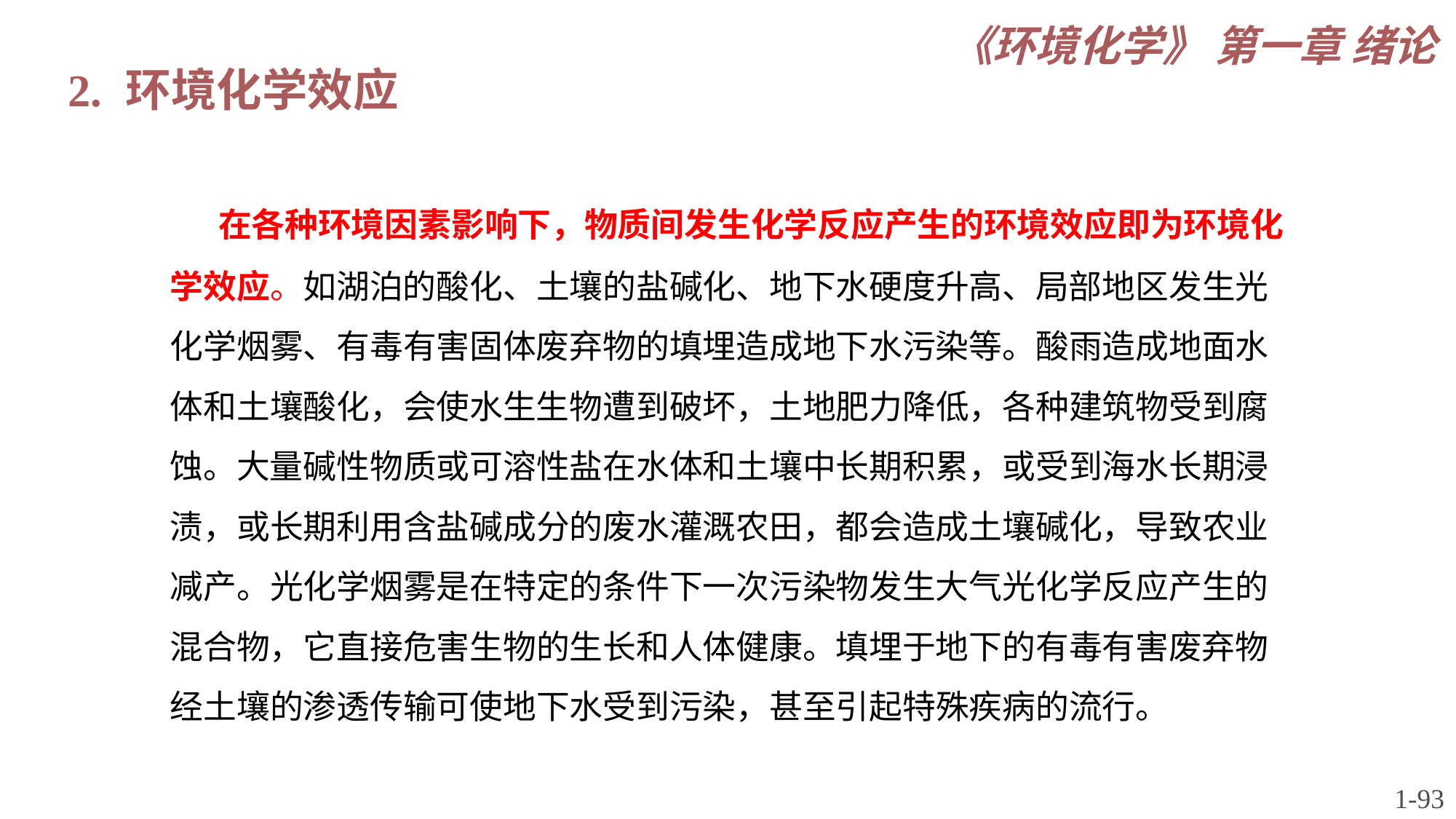

《环境化学》 第一章 绪论
2. 环境化学效应
    在各种环境因素影响下，物质间发生化学反应产生的环境效应即为环境化学效应。如湖泊的酸化、土壤的盐碱化、地下水硬度升高、局部地区发生光化学烟雾、有毒有害固体废弃物的填埋造成地下水污染等。酸雨造成地面水体和土壤酸化，会使水生生物遭到破坏，土地肥力降低，各种建筑物受到腐蚀。大量碱性物质或可溶性盐在水体和土壤中长期积累，或受到海水长期浸渍，或长期利用含盐碱成分的废水灌溉农田，都会造成土壤碱化，导致农业减产。光化学烟雾是在特定的条件下一次污染物发生大气光化学反应产生的混合物，它直接危害生物的生长和人体健康。填埋于地下的有毒有害废弃物经土壤的渗透传输可使地下水受到污染，甚至引起特殊疾病的流行。
1-93